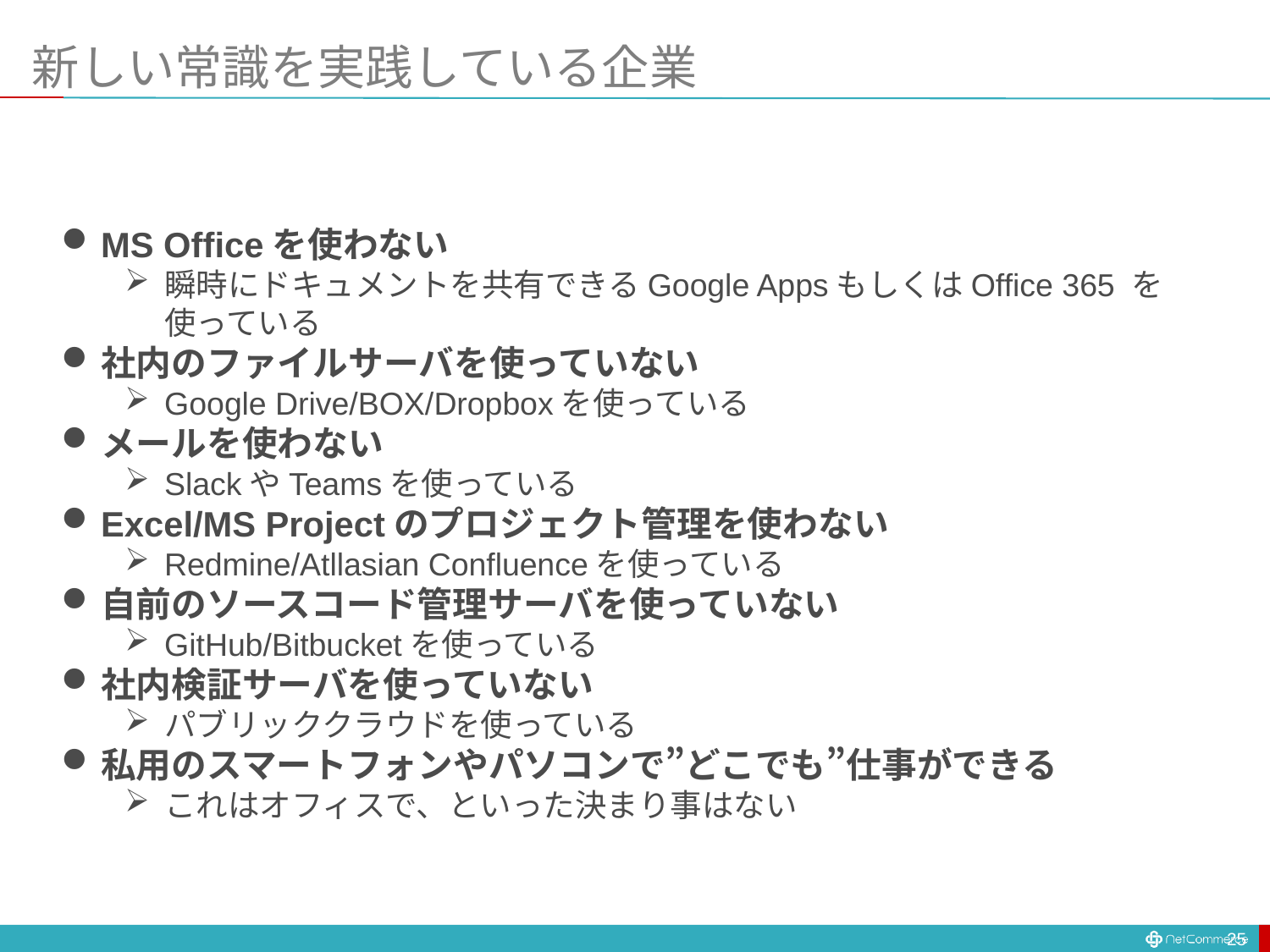

# 新しい常識を実践している企業
MS Officeを使わない
瞬時にドキュメントを共有できるGoogle AppsもしくはOffice 365 を使っている
社内のファイルサーバを使っていない
Google Drive/BOX/Dropboxを使っている
メールを使わない
SlackやTeamsを使っている
Excel/MS Projectのプロジェクト管理を使わない
Redmine/Atllasian Confluenceを使っている
自前のソースコード管理サーバを使っていない
GitHub/Bitbucketを使っている
社内検証サーバを使っていない
パブリッククラウドを使っている
私用のスマートフォンやパソコンで”どこでも”仕事ができる
これはオフィスで、といった決まり事はない
25